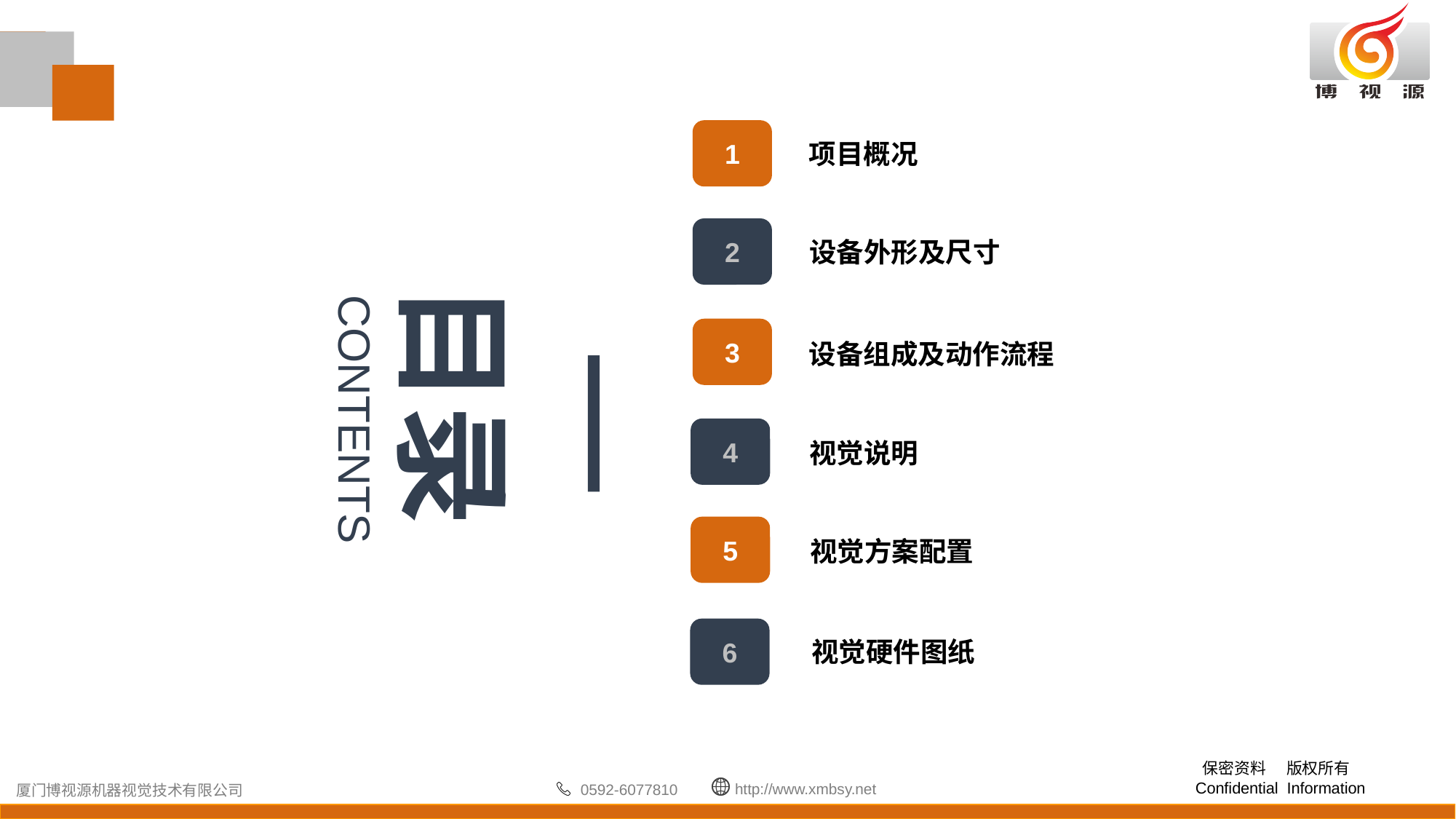

1
项目概况
2
设备外形及尺寸
3
设备组成及动作流程
4
视觉说明
5
视觉方案配置
6
视觉硬件图纸
目录
|
CONTENTS